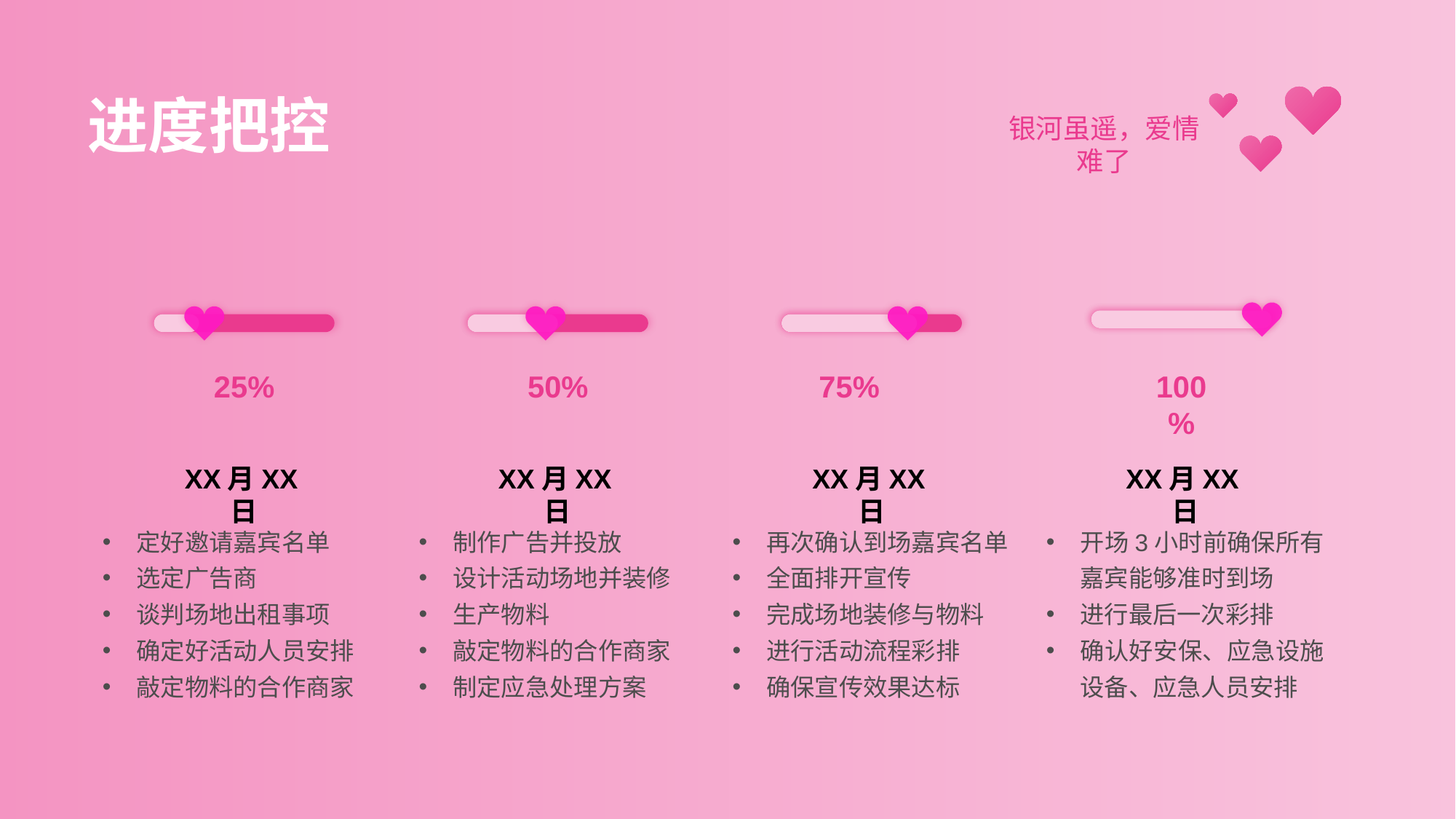

# 进度把控

25%
50%
75%
100%
XX月XX日
XX月XX日
XX月XX日
XX月XX日
定好邀请嘉宾名单
选定广告商
谈判场地出租事项
确定好活动人员安排
敲定物料的合作商家
制作广告并投放
设计活动场地并装修
生产物料
敲定物料的合作商家
制定应急处理方案

再次确认到场嘉宾名单
全面排开宣传
完成场地装修与物料
进行活动流程彩排
确保宣传效果达标
开场3小时前确保所有嘉宾能够准时到场
进行最后一次彩排
确认好安保、应急设施设备、应急人员安排